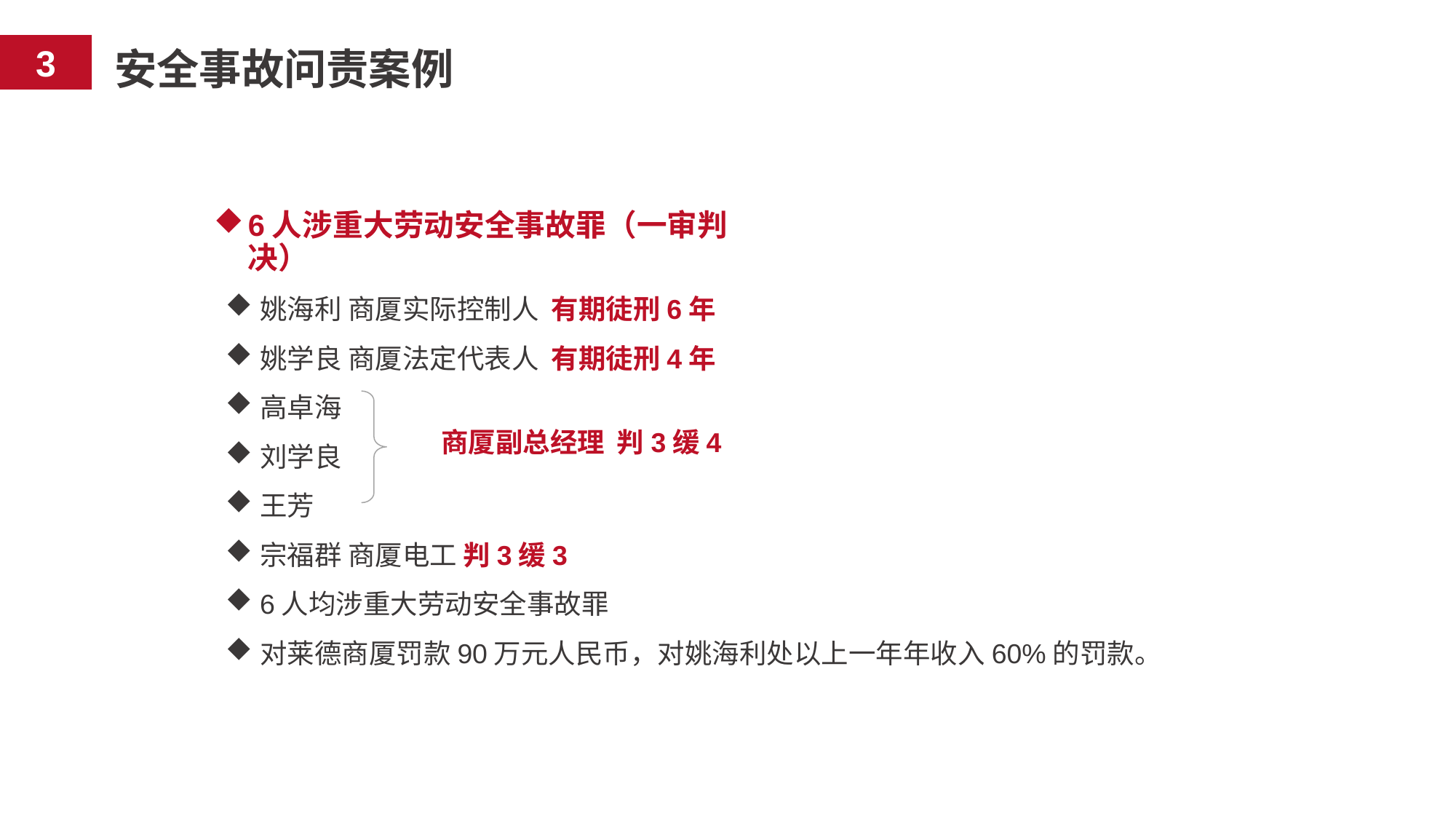

3
安全事故问责案例
6人涉重大劳动安全事故罪（一审判决）
姚海利 商厦实际控制人  有期徒刑6年
姚学良 商厦法定代表人  有期徒刑4年
高卓海
刘学良
王芳
宗福群 商厦电工 判3缓3
6人均涉重大劳动安全事故罪
对莱德商厦罚款90万元人民币，对姚海利处以上一年年收入60%的罚款。

商厦副总经理  判3缓4